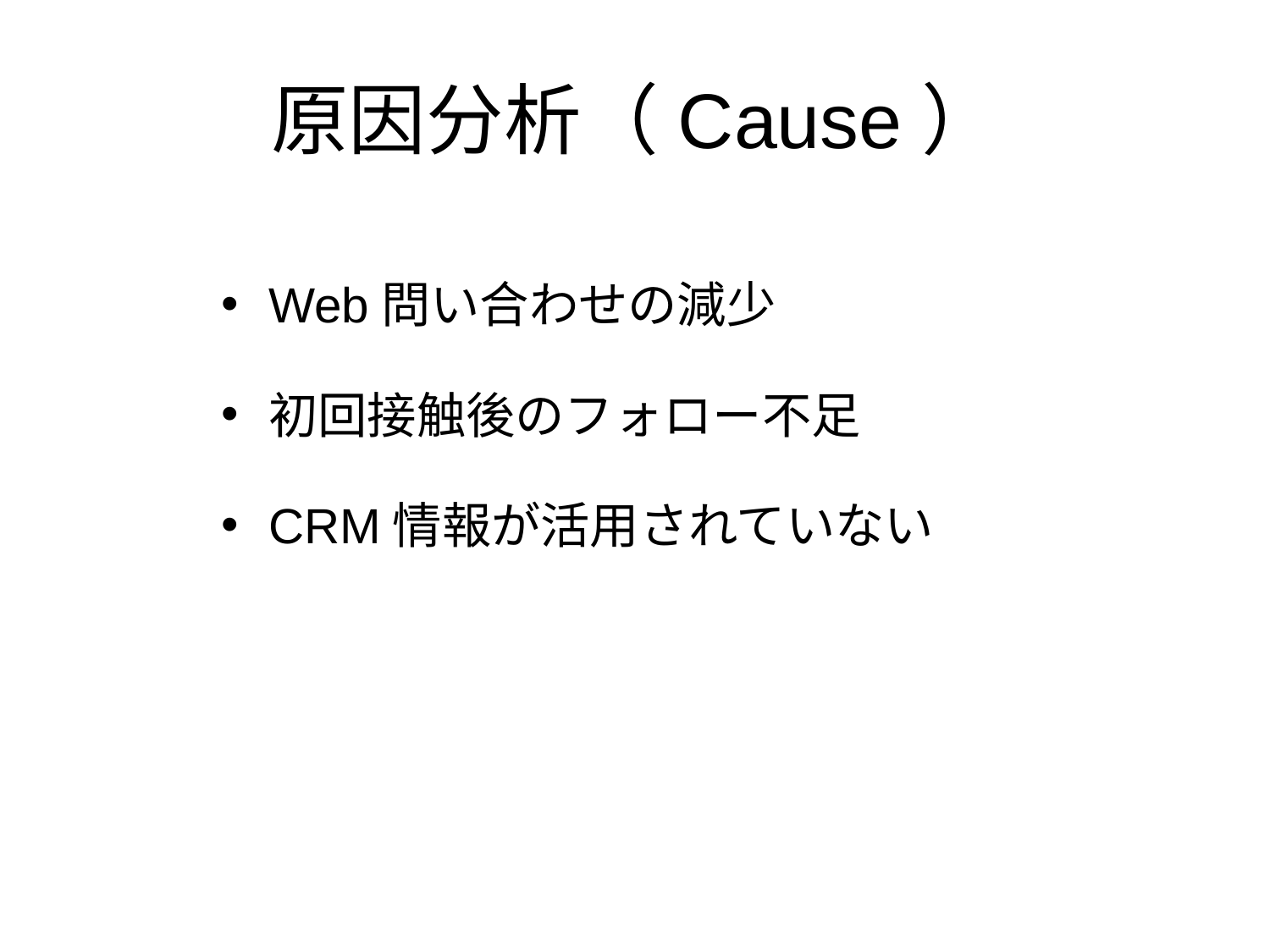

# 原因分析（Cause）
Web問い合わせの減少
初回接触後のフォロー不足
CRM情報が活用されていない